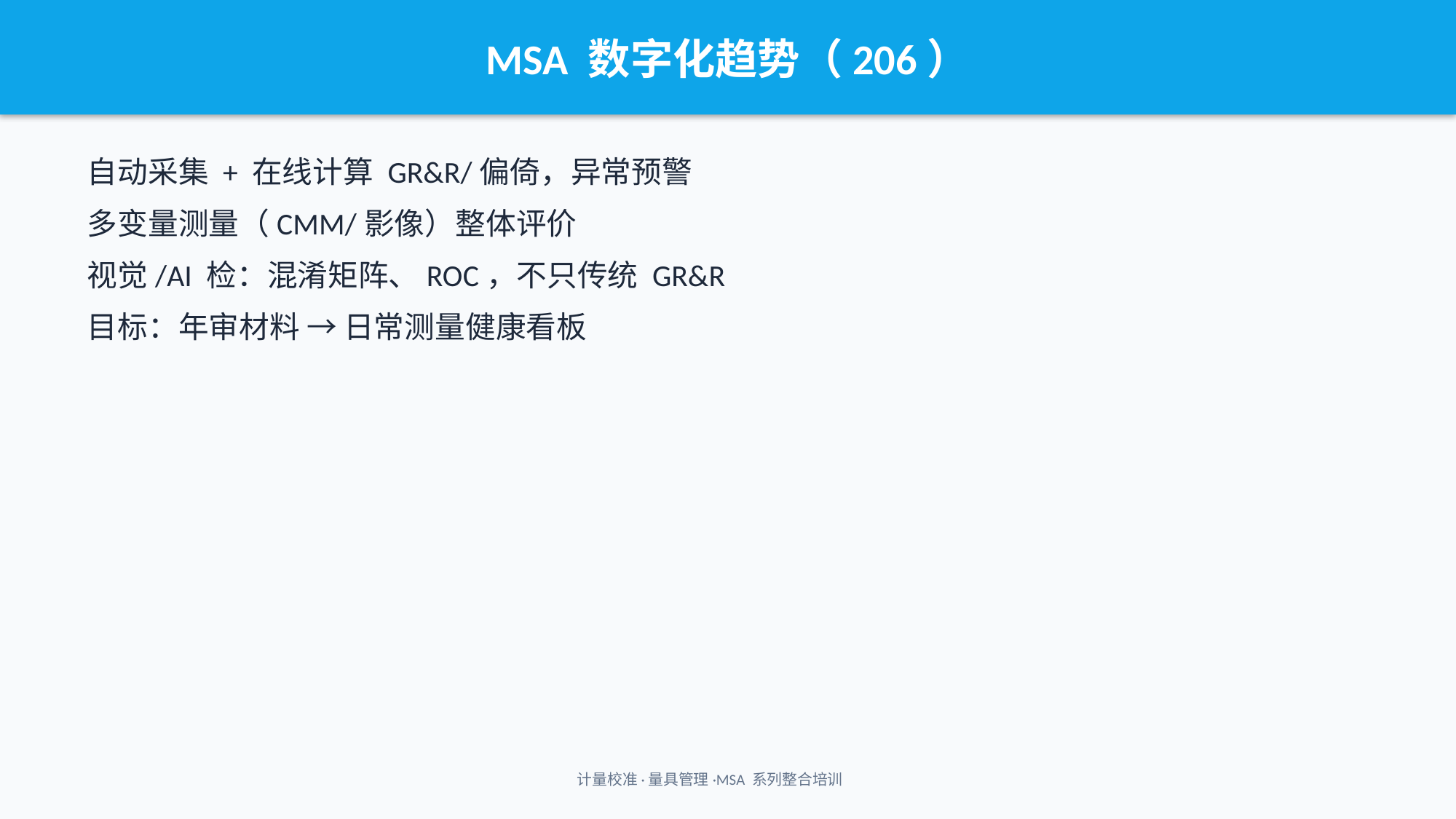

MSA 数字化趋势（206）
自动采集 + 在线计算 GR&R/偏倚，异常预警
多变量测量（CMM/影像）整体评价
视觉/AI 检：混淆矩阵、ROC，不只传统 GR&R
目标：年审材料 → 日常测量健康看板
计量校准·量具管理·MSA 系列整合培训